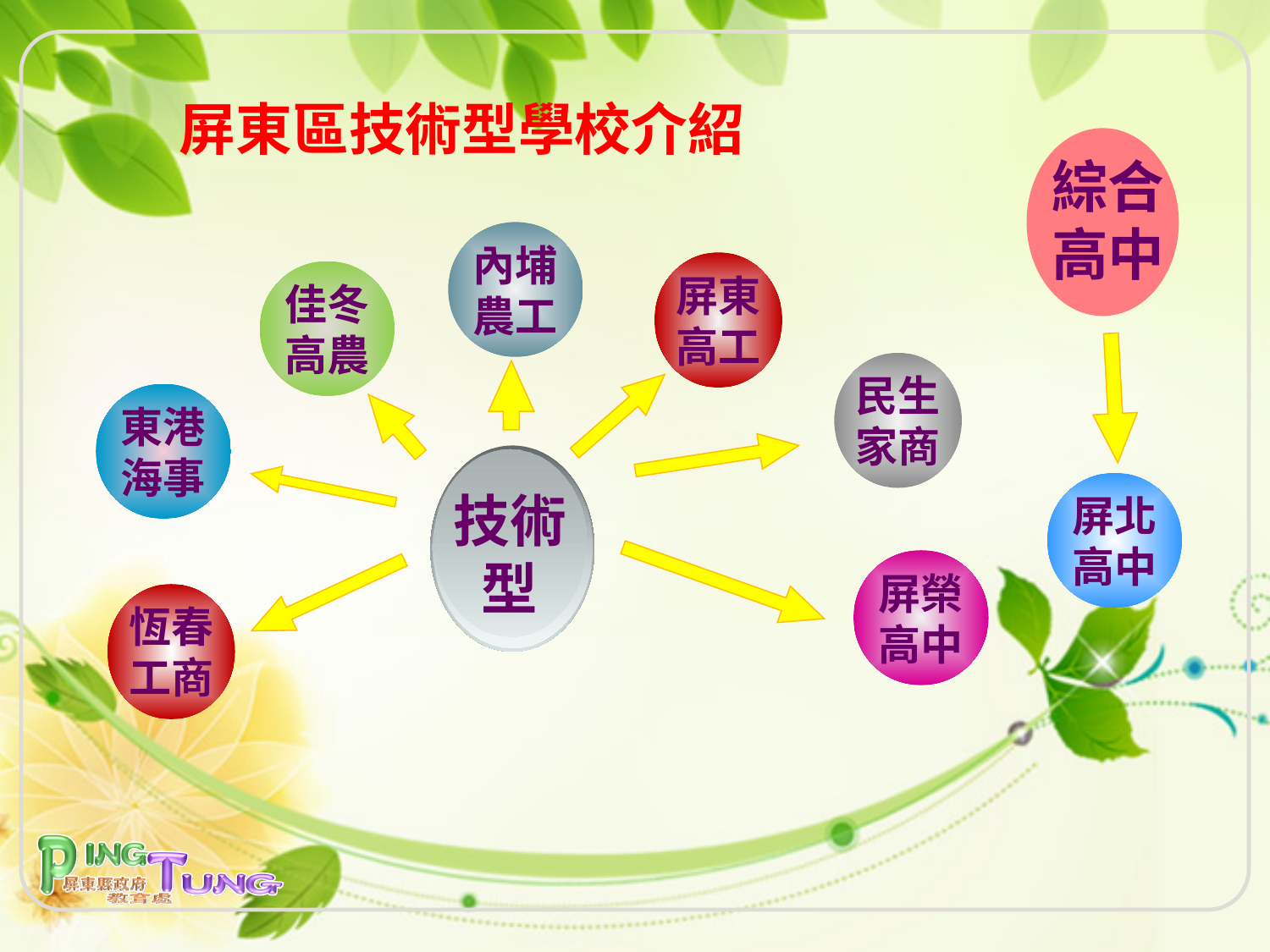

# 屏東區技術型學校介紹

綜合高中
內埔
農工
屏東
高工
佳冬
高農
民生
家商

東港
海事

屏北
高中

技術型
屏榮
高中

恆春
工商